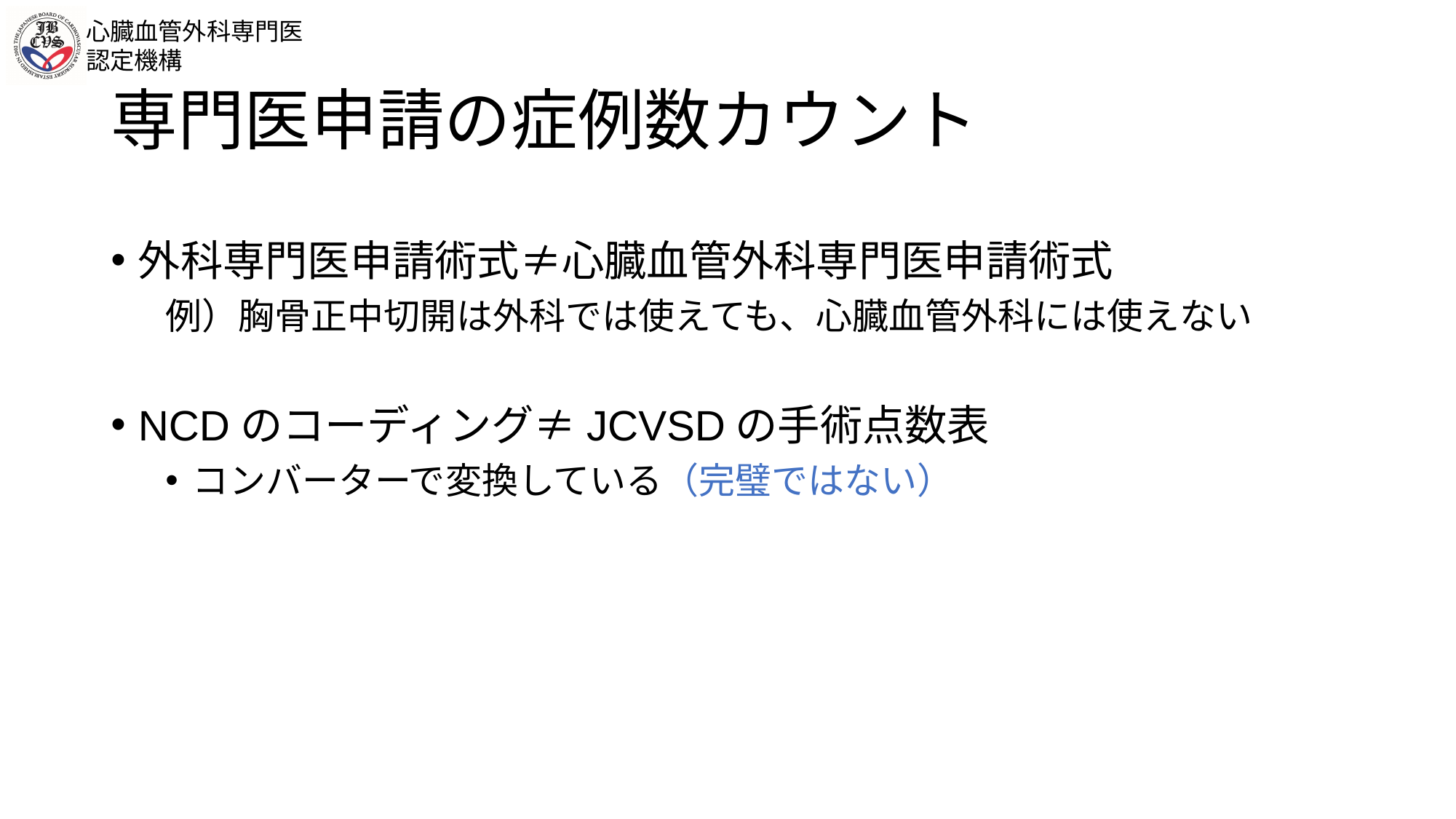

# 専門医申請の症例数カウント
外科専門医申請術式≠心臓血管外科専門医申請術式
例）胸骨正中切開は外科では使えても、心臓血管外科には使えない

NCDのコーディング≠JCVSDの手術点数表
コンバーターで変換している（完璧ではない）